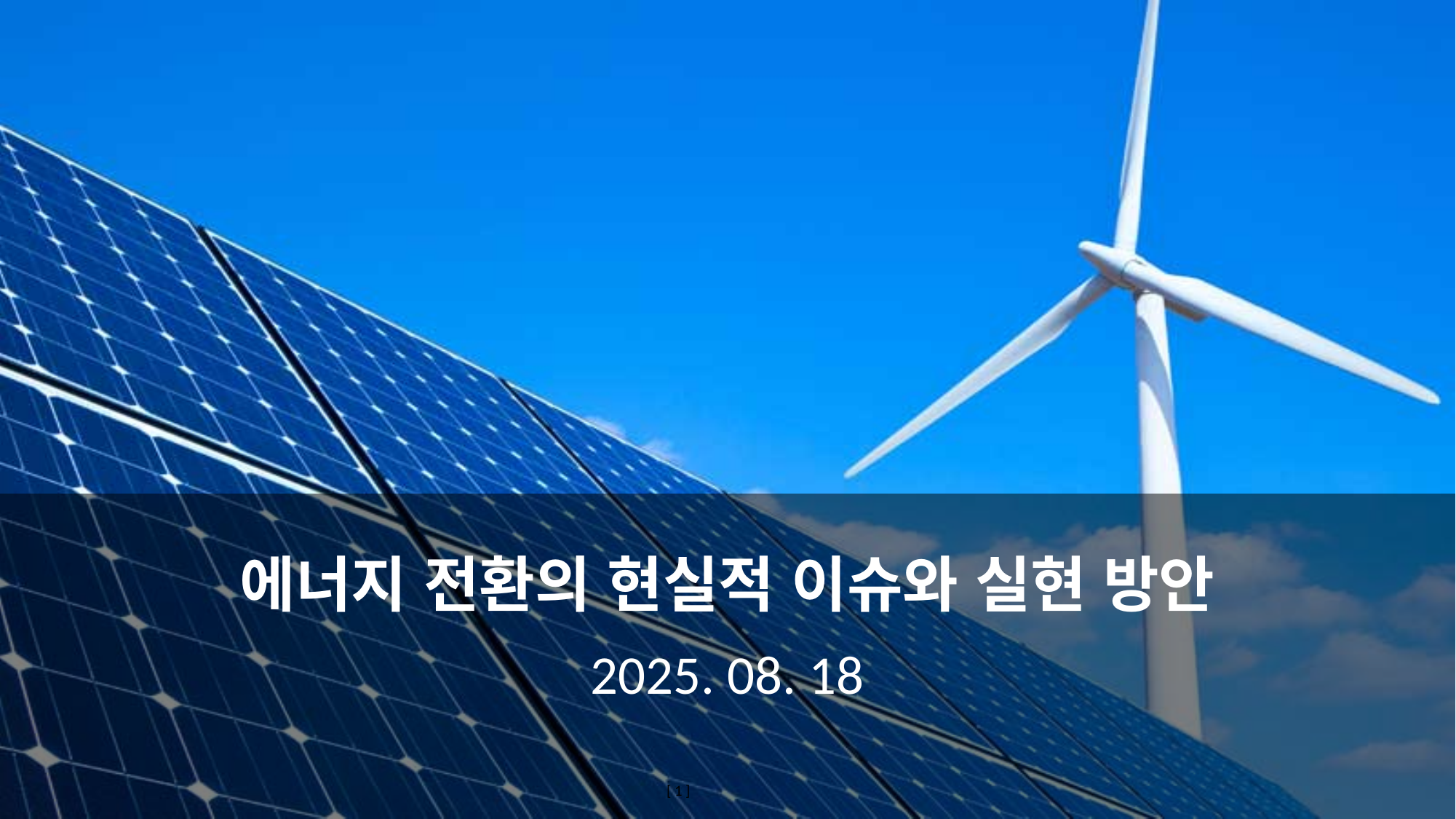

에너지 전환의 현실적 이슈와 실현 방안
2025. 08. 18